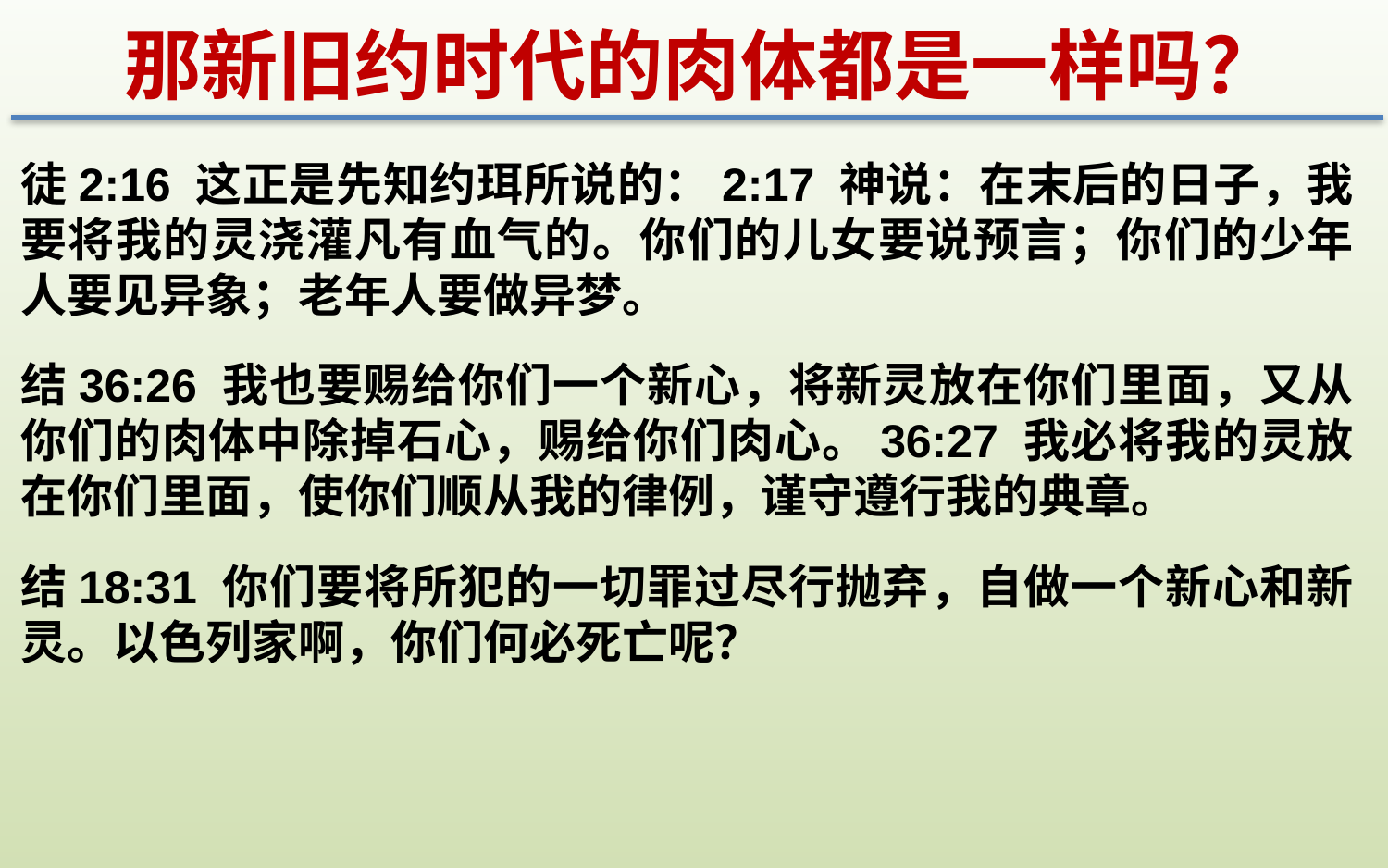

那新旧约时代的肉体都是一样吗？
徒2:16 这正是先知约珥所说的：2:17 神说：在末后的日子，我要将我的灵浇灌凡有血气的。你们的儿女要说预言；你们的少年人要见异象；老年人要做异梦。
结36:26 我也要赐给你们一个新心，将新灵放在你们里面，又从你们的肉体中除掉石心，赐给你们肉心。36:27 我必将我的灵放在你们里面，使你们顺从我的律例，谨守遵行我的典章。
结18:31 你们要将所犯的一切罪过尽行抛弃，自做一个新心和新灵。以色列家啊，你们何必死亡呢？